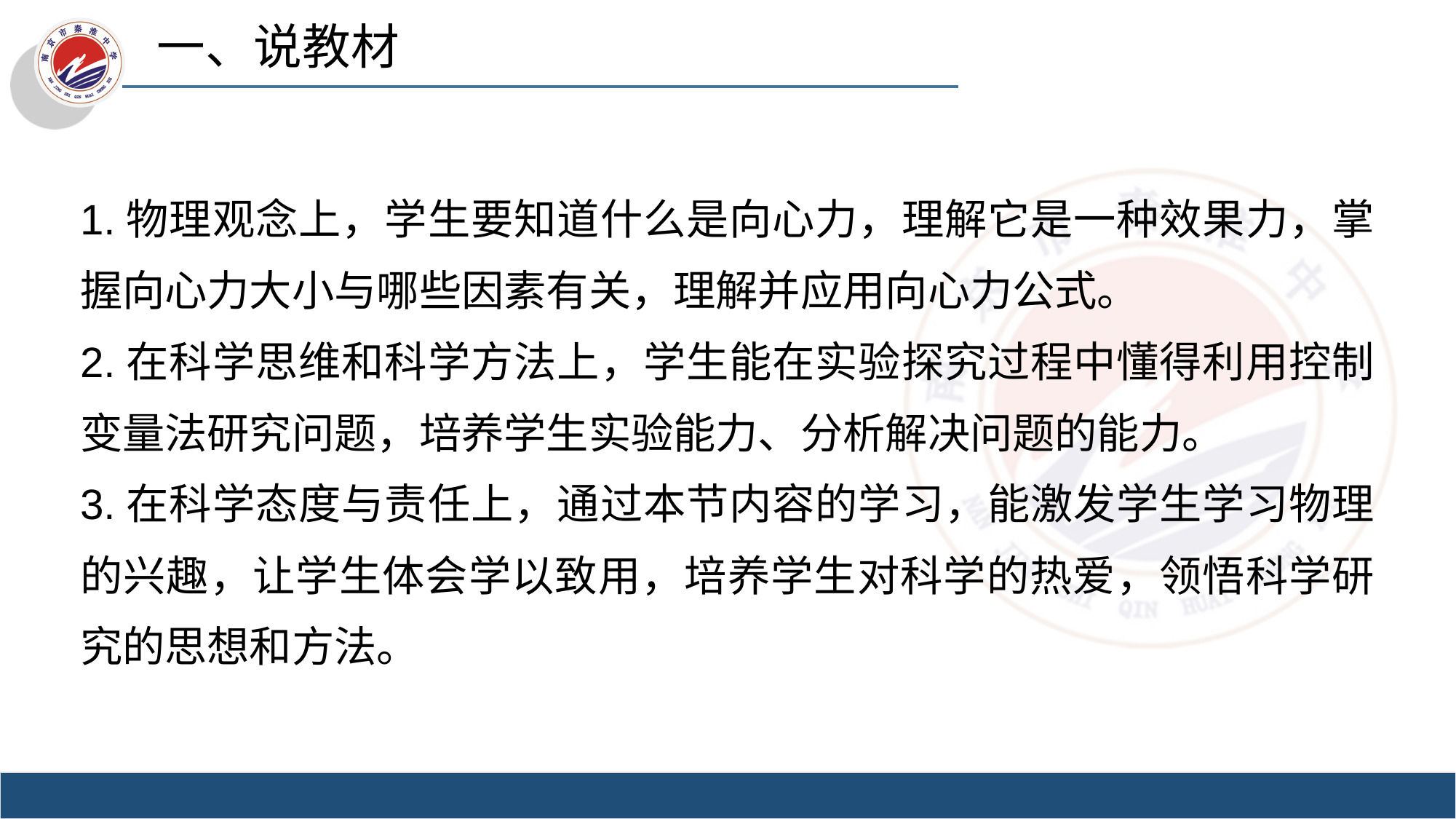

一、说教材
1.物理观念上，学生要知道什么是向心力，理解它是一种效果力，掌握向心力大小与哪些因素有关，理解并应用向心力公式。
2.在科学思维和科学方法上，学生能在实验探究过程中懂得利用控制变量法研究问题，培养学生实验能力、分析解决问题的能力。
3.在科学态度与责任上，通过本节内容的学习，能激发学生学习物理的兴趣，让学生体会学以致用，培养学生对科学的热爱，领悟科学研究的思想和方法。